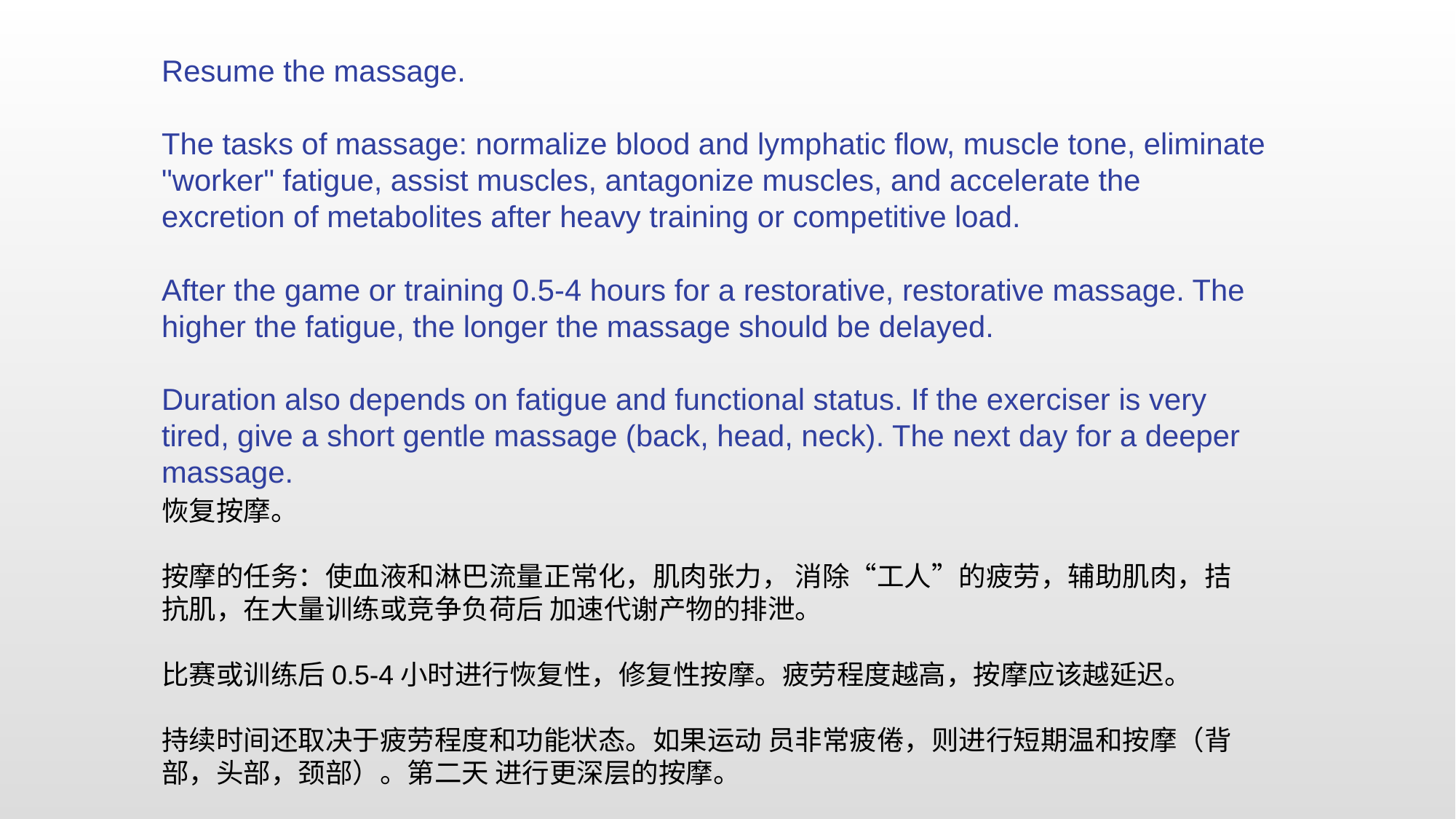

Resume the massage.

The tasks of massage: normalize blood and lymphatic flow, muscle tone, eliminate "worker" fatigue, assist muscles, antagonize muscles, and accelerate the excretion of metabolites after heavy training or competitive load.

After the game or training 0.5-4 hours for a restorative, restorative massage. The higher the fatigue, the longer the massage should be delayed.

Duration also depends on fatigue and functional status. If the exerciser is very tired, give a short gentle massage (back, head, neck). The next day for a deeper massage.

恢复按摩。

按摩的任务：使血液和淋巴流量正常化，肌肉张力， 消除“工人”的疲劳，辅助肌肉，拮抗肌，在大量训练或竞争负荷后 加速代谢产物的排泄。

比赛或训练后0.5-4小时进行恢复性，修复性按摩。疲劳程度越高，按摩应该越延迟。

持续时间还取决于疲劳程度和功能状态。如果运动 员非常疲倦，则进行短期温和按摩（背部，头部，颈部）。第二天 进行更深层的按摩。